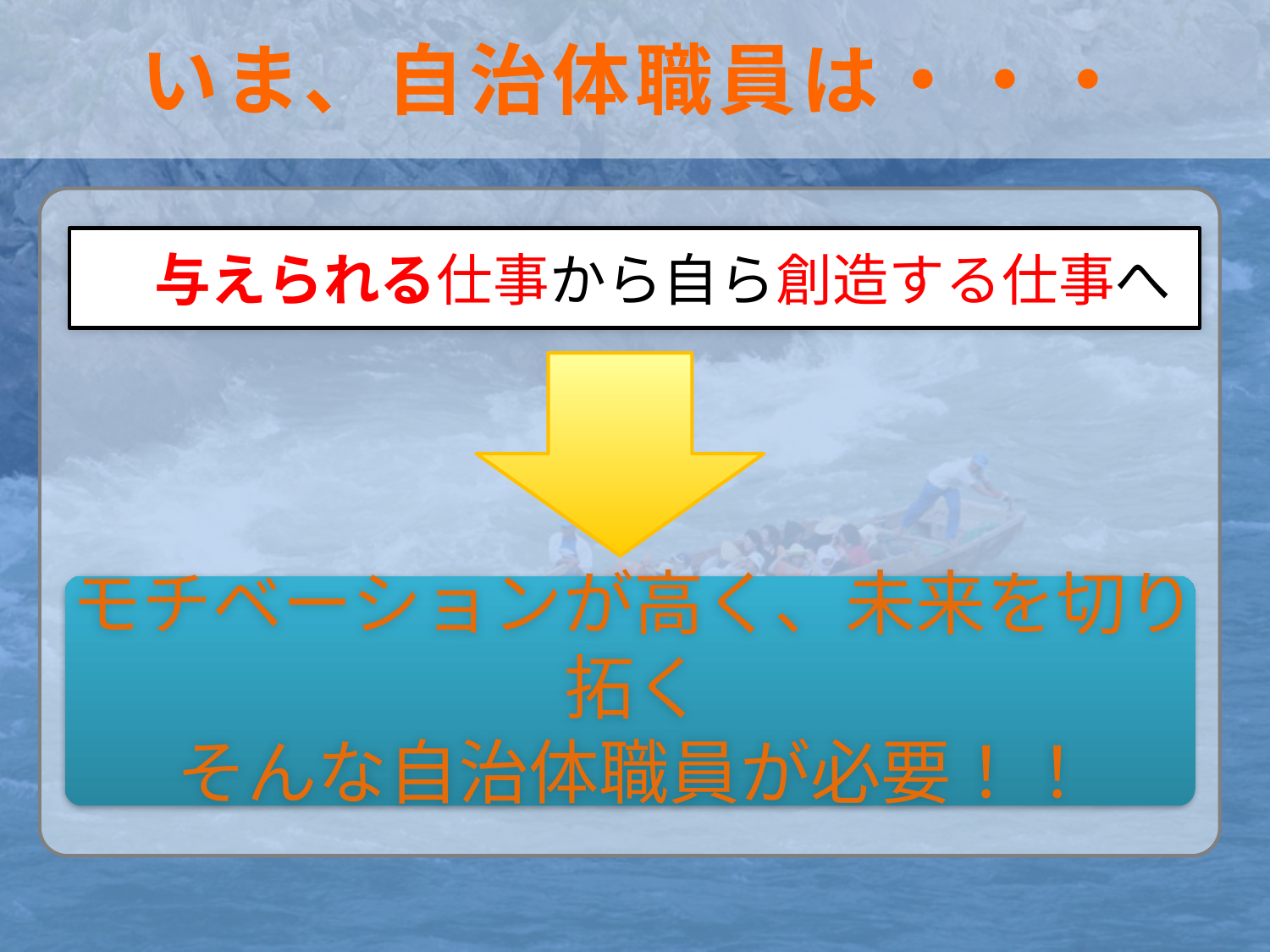

# いま、自治体職員は・・・

　与えられる仕事から自ら創造する仕事へ

モチベーションが高く、未来を切り拓く
そんな自治体職員が必要！！